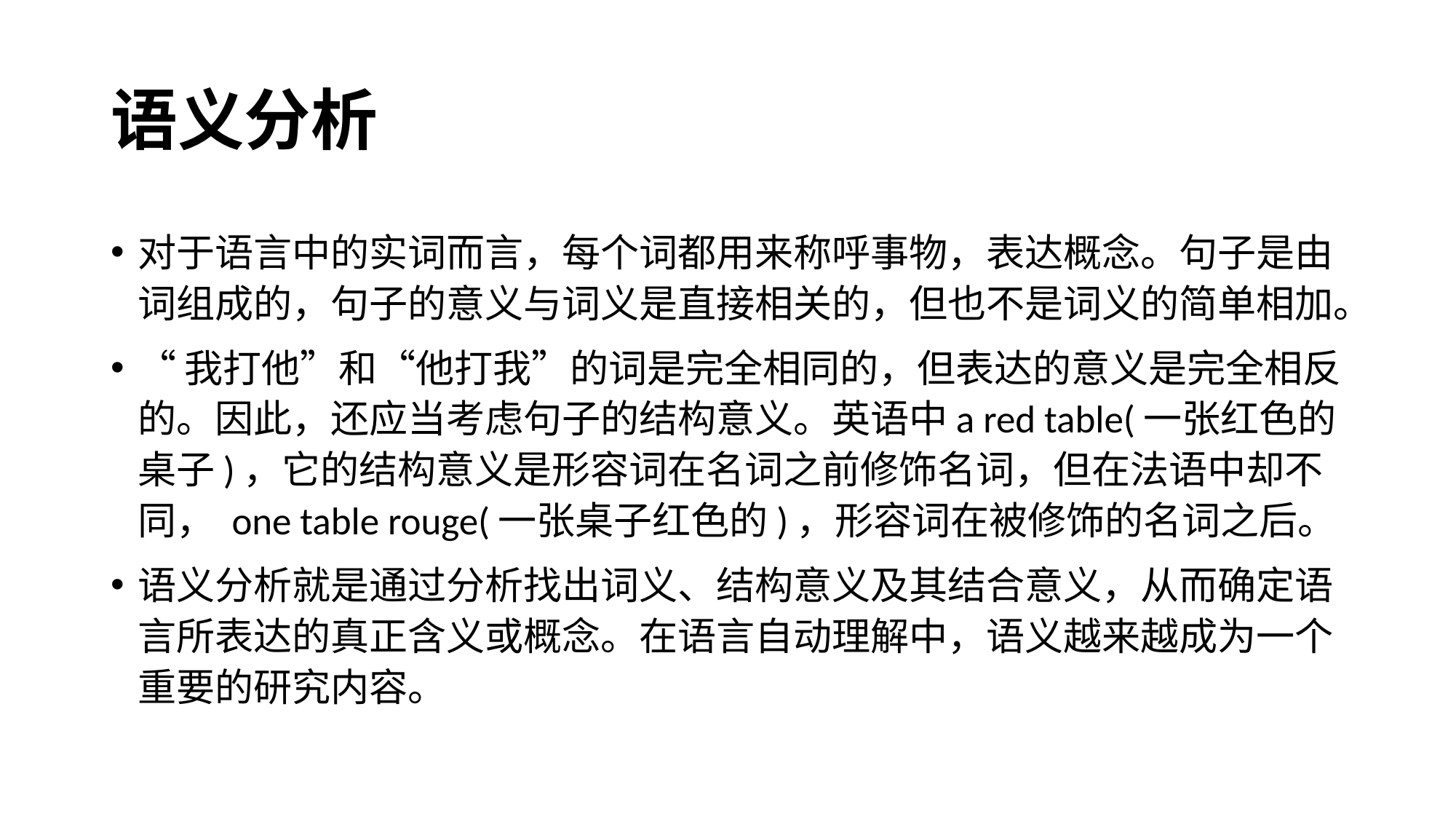

# 语义分析
对于语言中的实词而言，每个词都用来称呼事物，表达概念。句子是由词组成的，句子的意义与词义是直接相关的，但也不是词义的简单相加。
“我打他”和“他打我”的词是完全相同的，但表达的意义是完全相反的。因此，还应当考虑句子的结构意义。英语中a red table(一张红色的桌子)，它的结构意义是形容词在名词之前修饰名词，但在法语中却不同， one table rouge(一张桌子红色的)，形容词在被修饰的名词之后。
语义分析就是通过分析找出词义、结构意义及其结合意义，从而确定语言所表达的真正含义或概念。在语言自动理解中，语义越来越成为一个重要的研究内容。